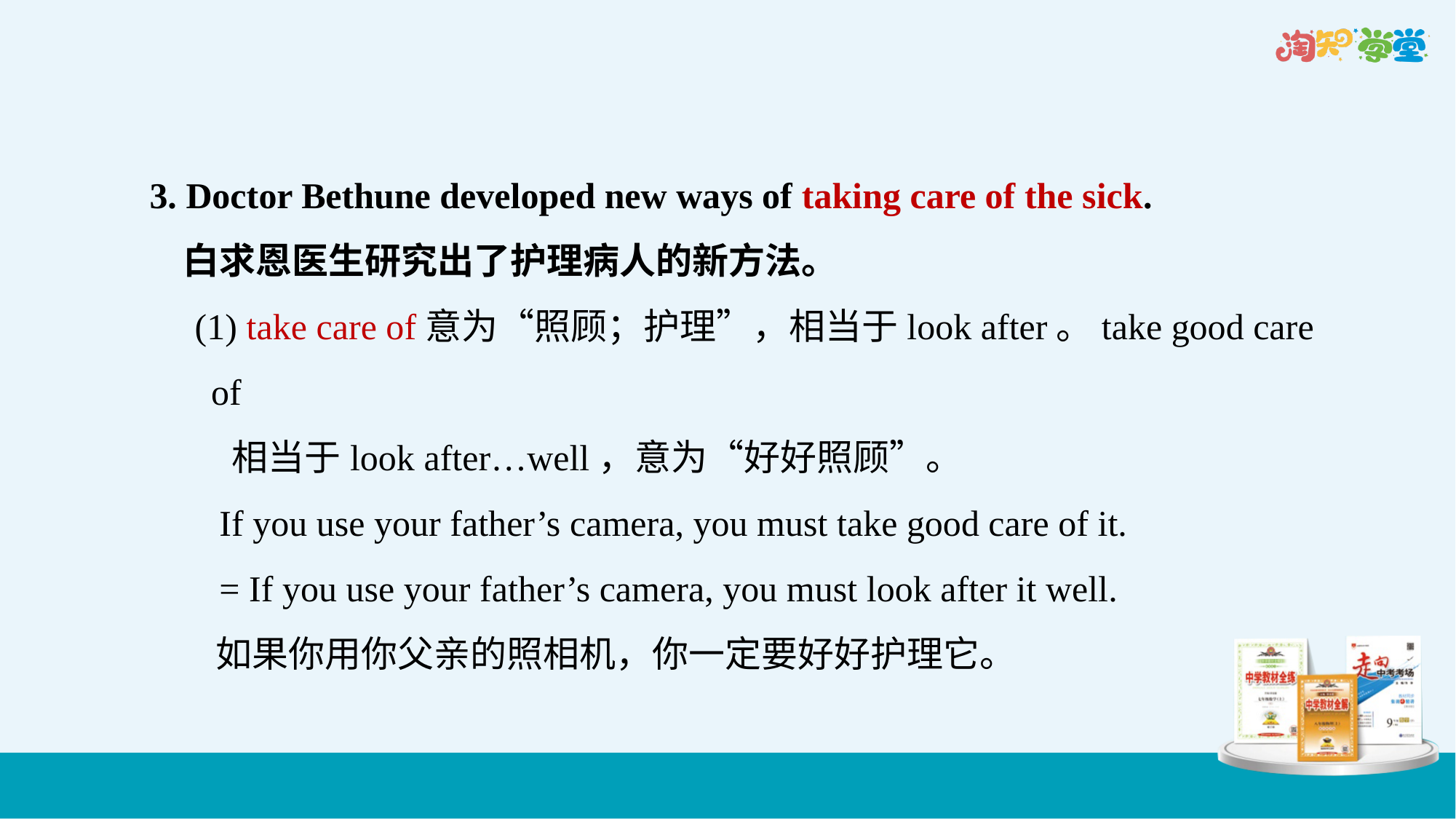

3. Doctor Bethune developed new ways of taking care of the sick.
   白求恩医生研究出了护理病人的新方法。
　(1) take care of意为“照顾；护理”，相当于look after。take good care of
         相当于look after…well，意为“好好照顾”。
　   If you use your father’s camera, you must take good care of it.
　   = If you use your father’s camera, you must look after it well.
       如果你用你父亲的照相机，你一定要好好护理它。